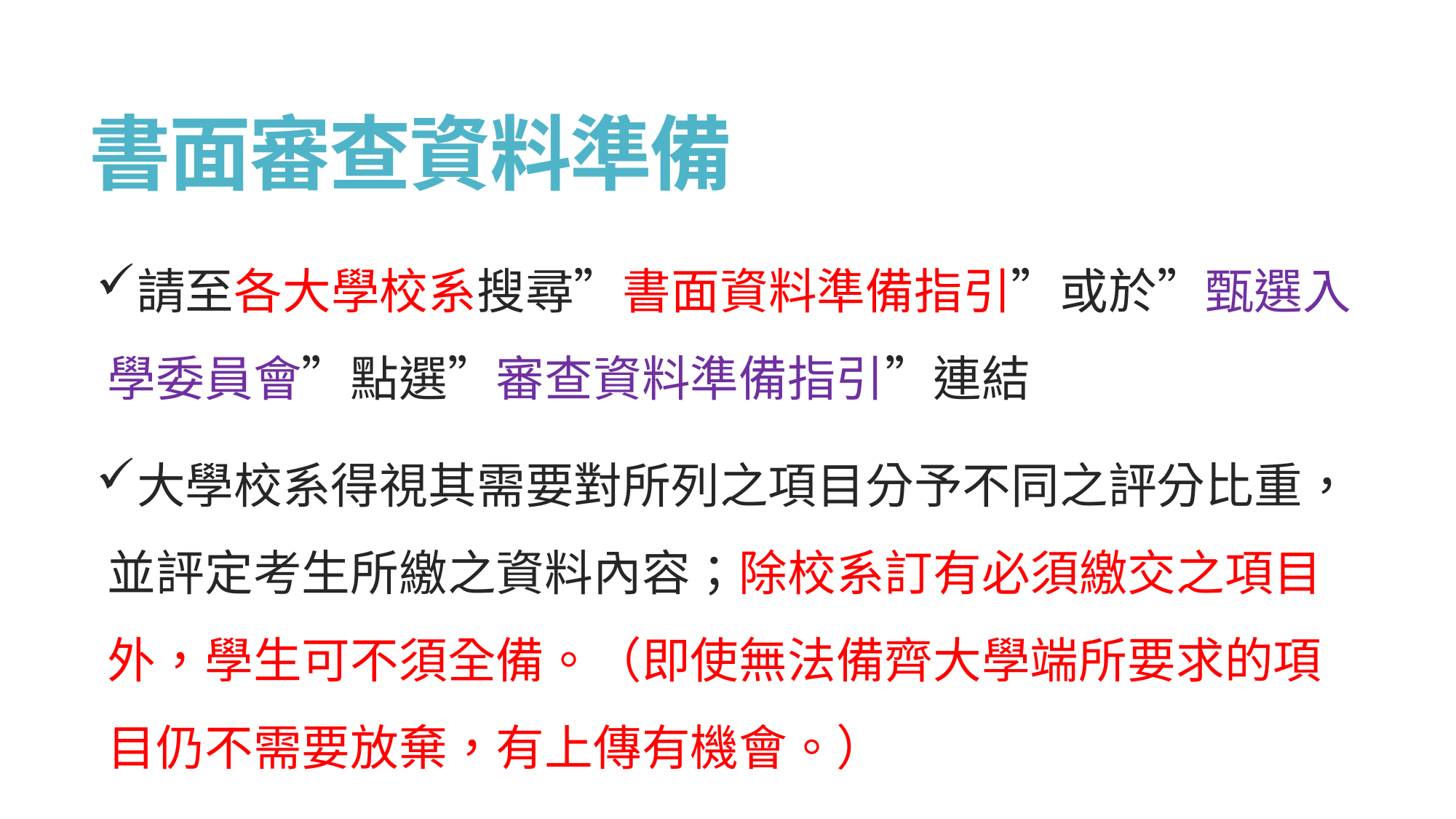

# 書面審查資料準備
請至各大學校系搜尋”書面資料準備指引”或於”甄選入學委員會”點選”審查資料準備指引”連結
大學校系得視其需要對所列之項目分予不同之評分比重，並評定考生所繳之資料內容；除校系訂有必須繳交之項目外，學生可不須全備。（即使無法備齊大學端所要求的項目仍不需要放棄，有上傳有機會。）